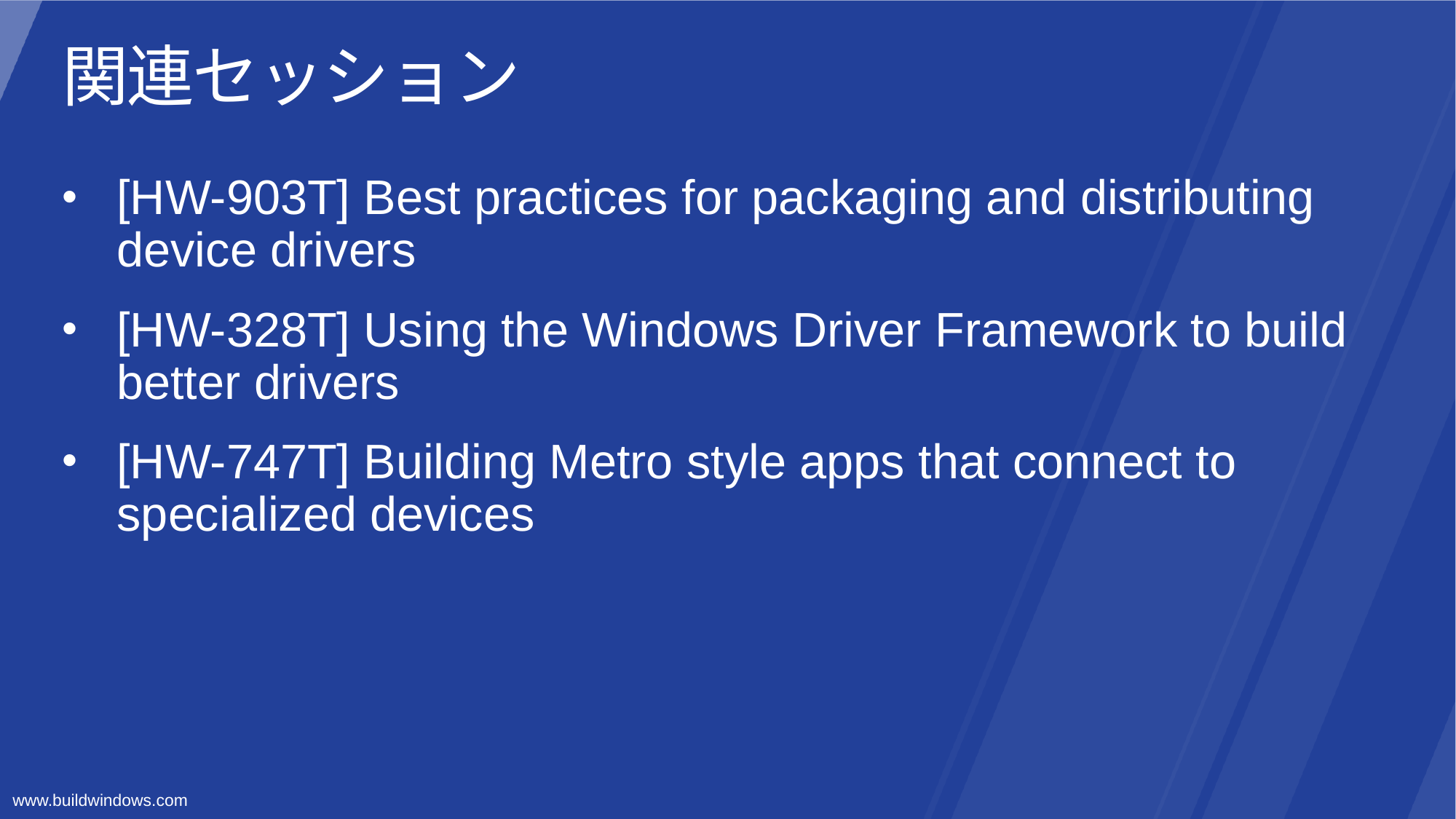

# 関連セッション
[HW-903T] Best practices for packaging and distributing device drivers
[HW-328T] Using the Windows Driver Framework to build better drivers
[HW-747T] Building Metro style apps that connect to specialized devices